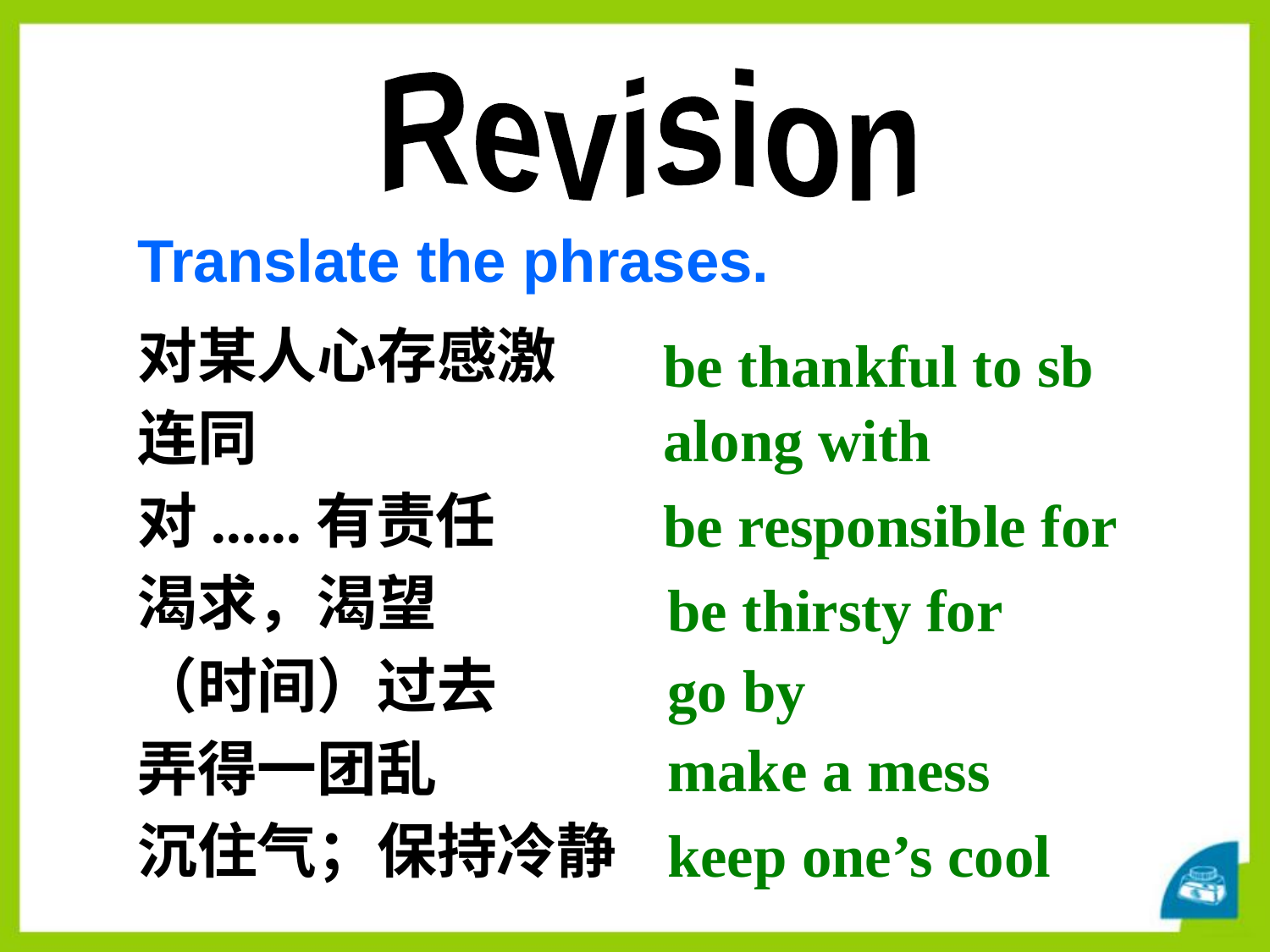

Revision
Translate the phrases.
对某人心存感激
连同
对......有责任
渴求，渴望
（时间）过去
弄得一团乱
沉住气；保持冷静
be thankful to sb
along with
be responsible for
be thirsty for
go by
make a mess
keep one’s cool